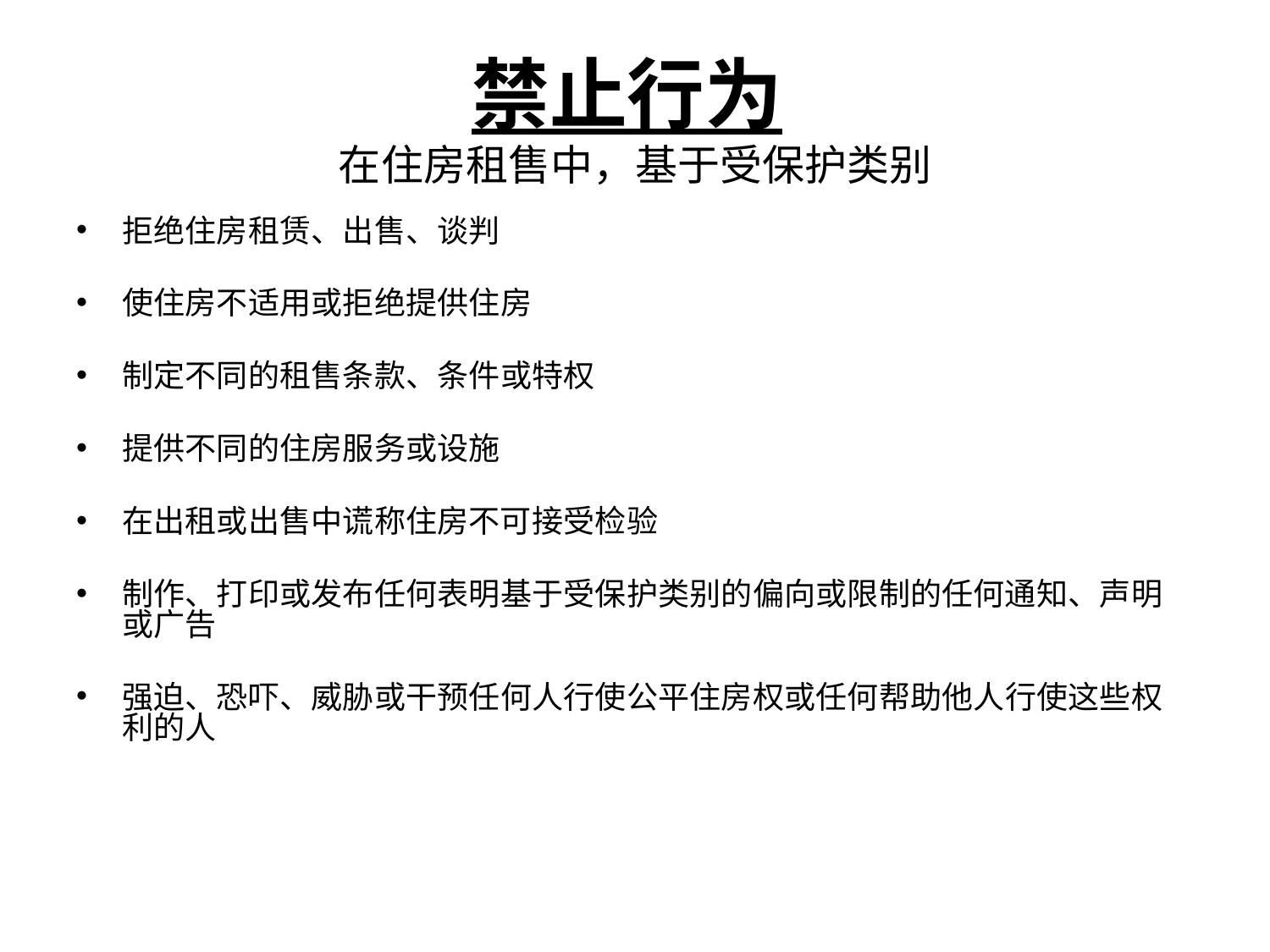

# 禁止行为 在住房租售中，基于受保护类别
拒绝住房租赁、出售、谈判

使住房不适用或拒绝提供住房

制定不同的租售条款、条件或特权

提供不同的住房服务或设施

在出租或出售中谎称住房不可接受检验

制作、打印或发布任何表明基于受保护类别的偏向或限制的任何通知、声明或广告

强迫、恐吓、威胁或干预任何人行使公平住房权或任何帮助他人行使这些权利的人